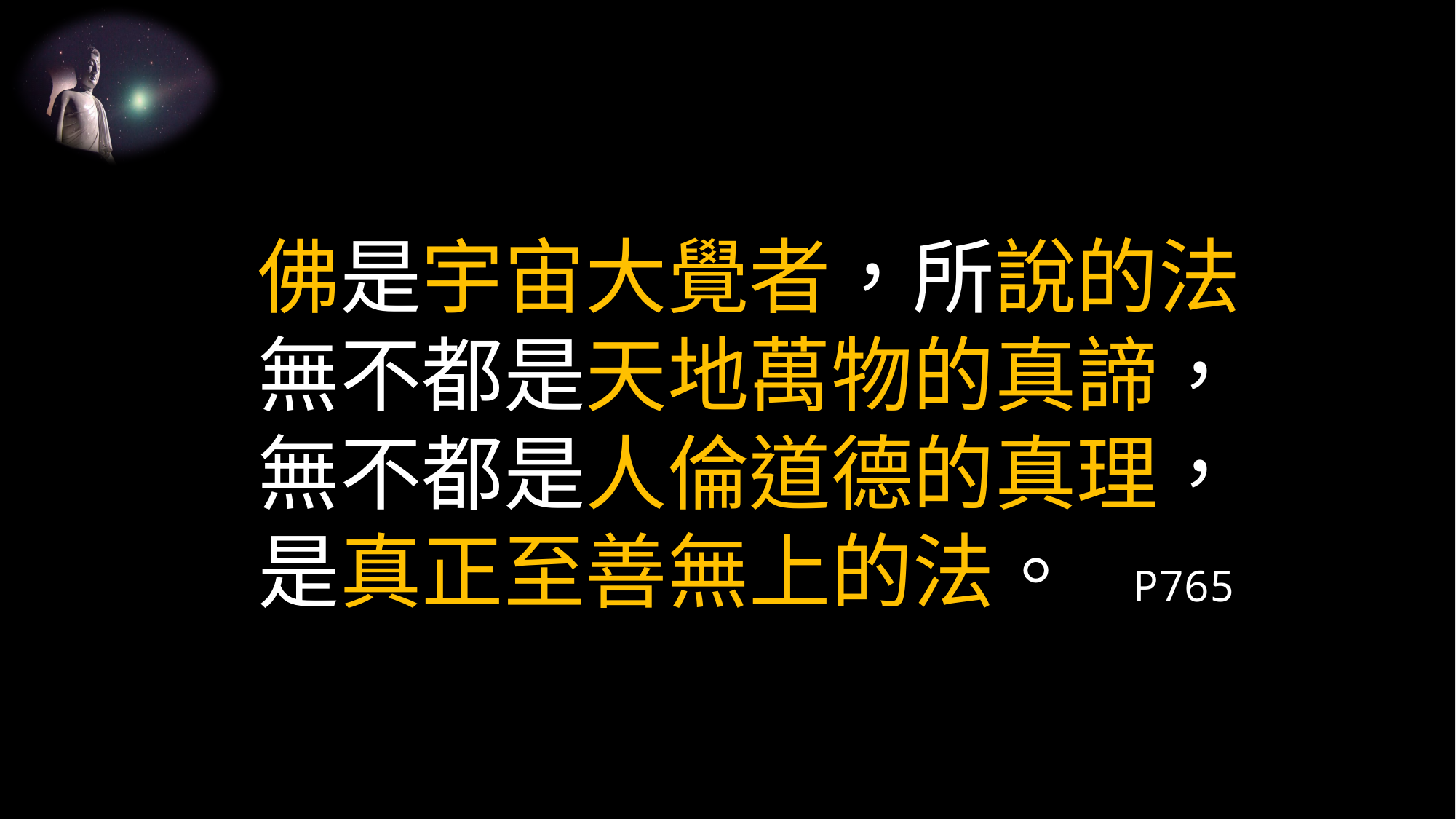

佛是宇宙大覺者，所說的法無不都是天地萬物的真諦，無不都是人倫道德的真理，是真正至善無上的法。  P765